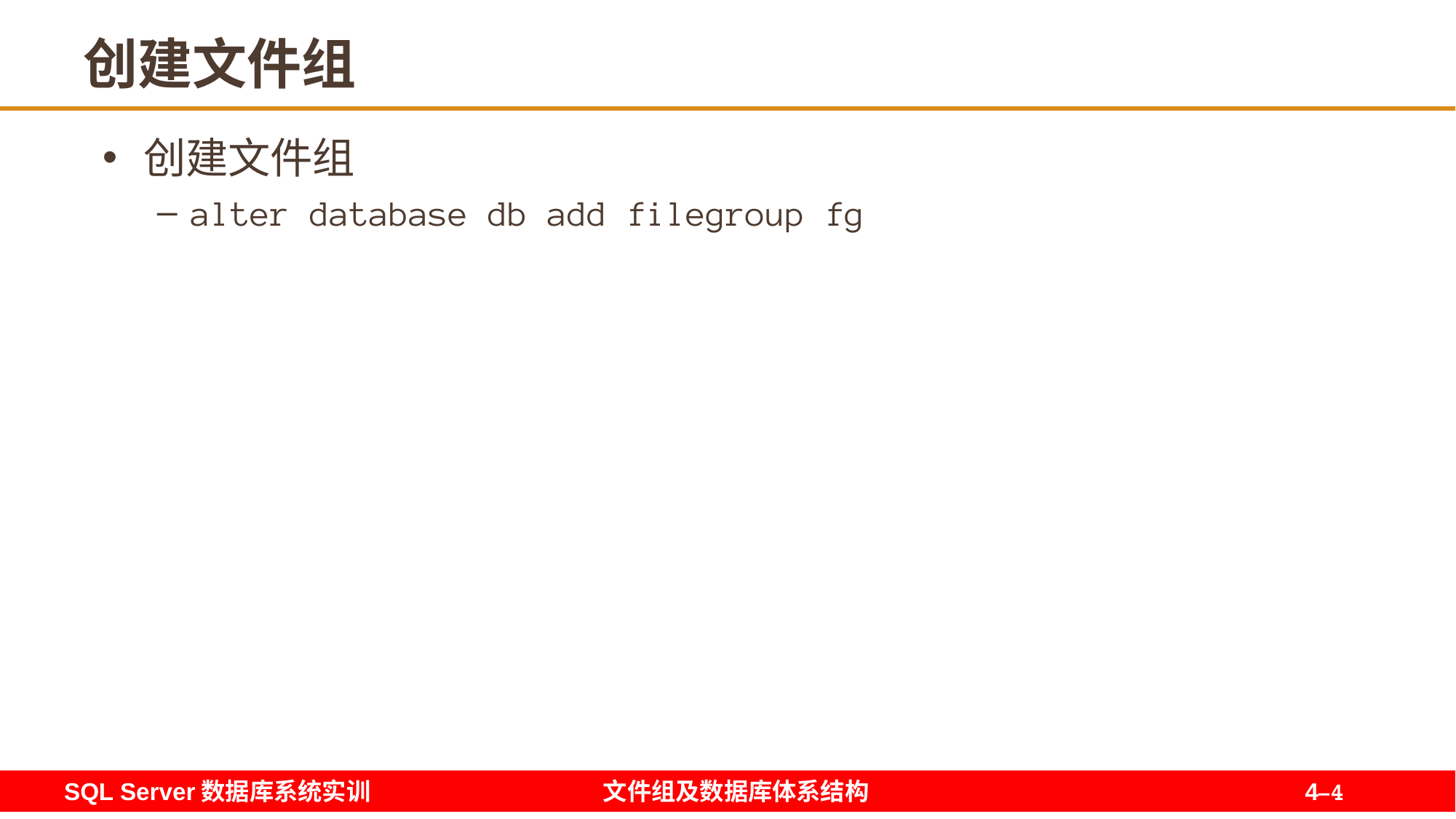

4
# 创建文件组
创建文件组
alter database db add filegroup fg